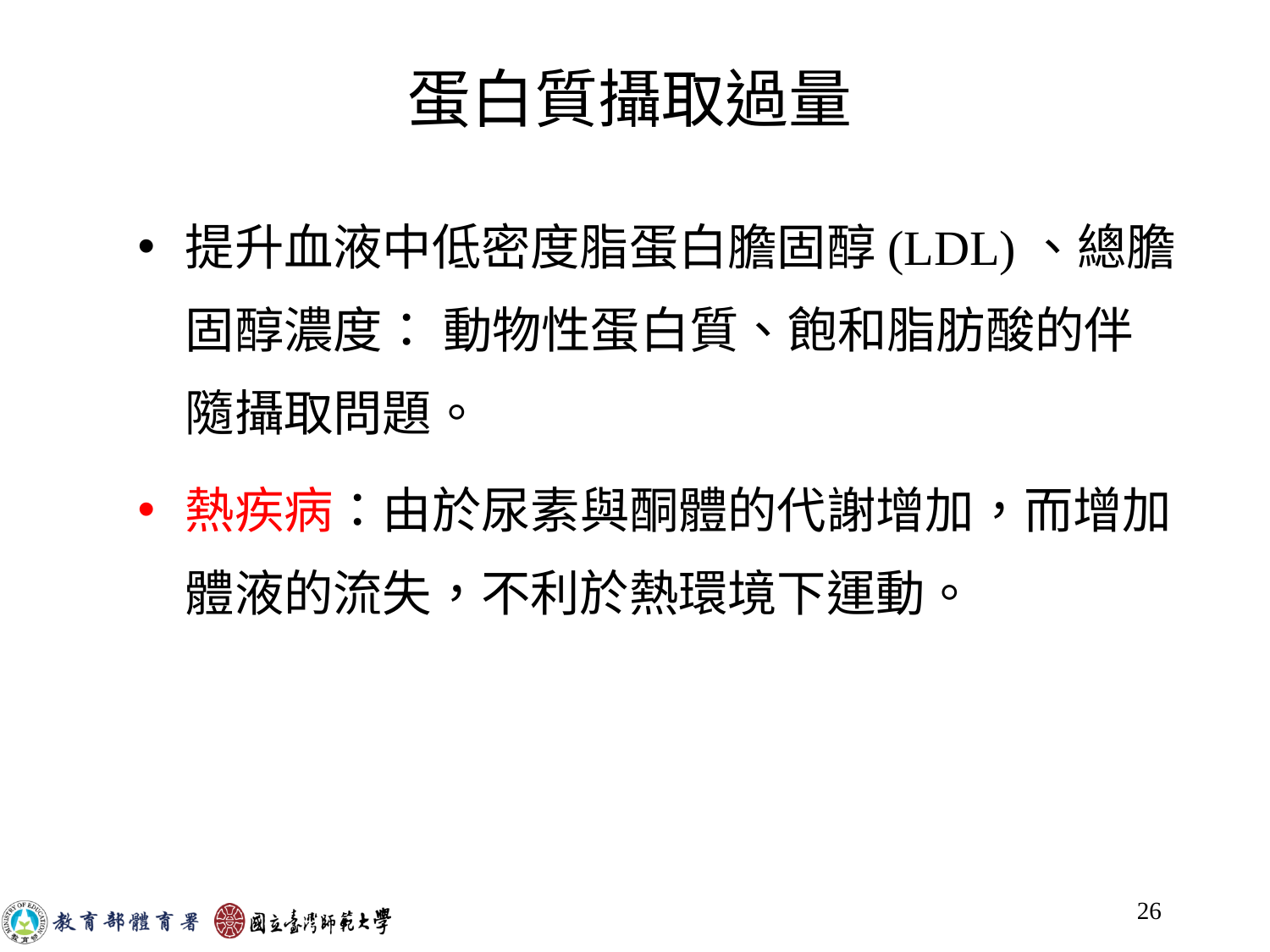

# 蛋白質攝取過量
提升血液中低密度脂蛋白膽固醇(LDL)、總膽固醇濃度： 動物性蛋白質、飽和脂肪酸的伴隨攝取問題。
熱疾病：由於尿素與酮體的代謝增加，而增加體液的流失，不利於熱環境下運動。
26